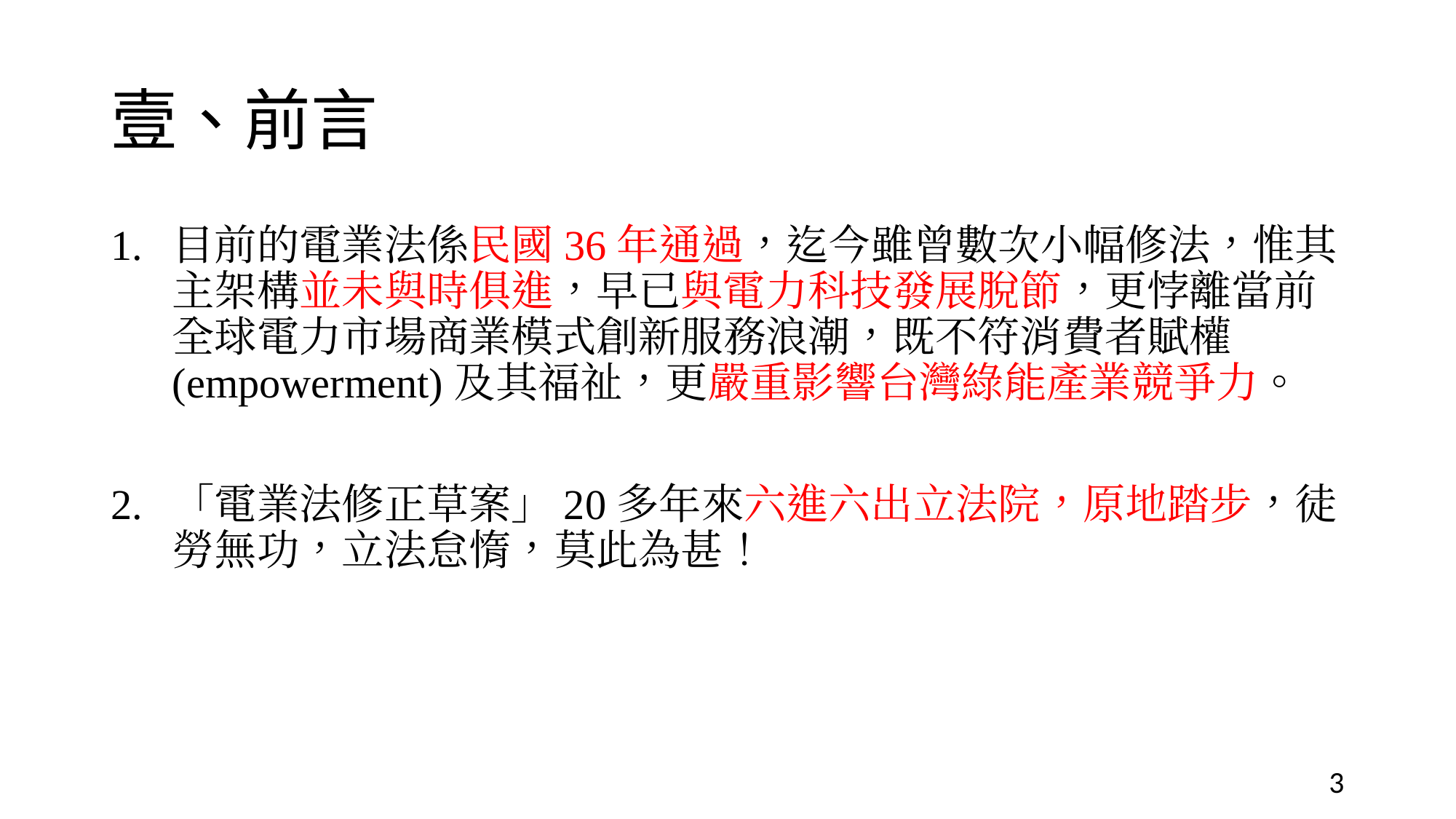

# 壹、前言
目前的電業法係民國36年通過，迄今雖曾數次小幅修法，惟其主架構並未與時俱進，早已與電力科技發展脫節，更悖離當前全球電力市場商業模式創新服務浪潮，既不符消費者賦權(empowerment)及其福祉，更嚴重影響台灣綠能產業競爭力。

「電業法修正草案」20多年來六進六出立法院，原地踏步，徒勞無功，立法怠惰，莫此為甚！
3